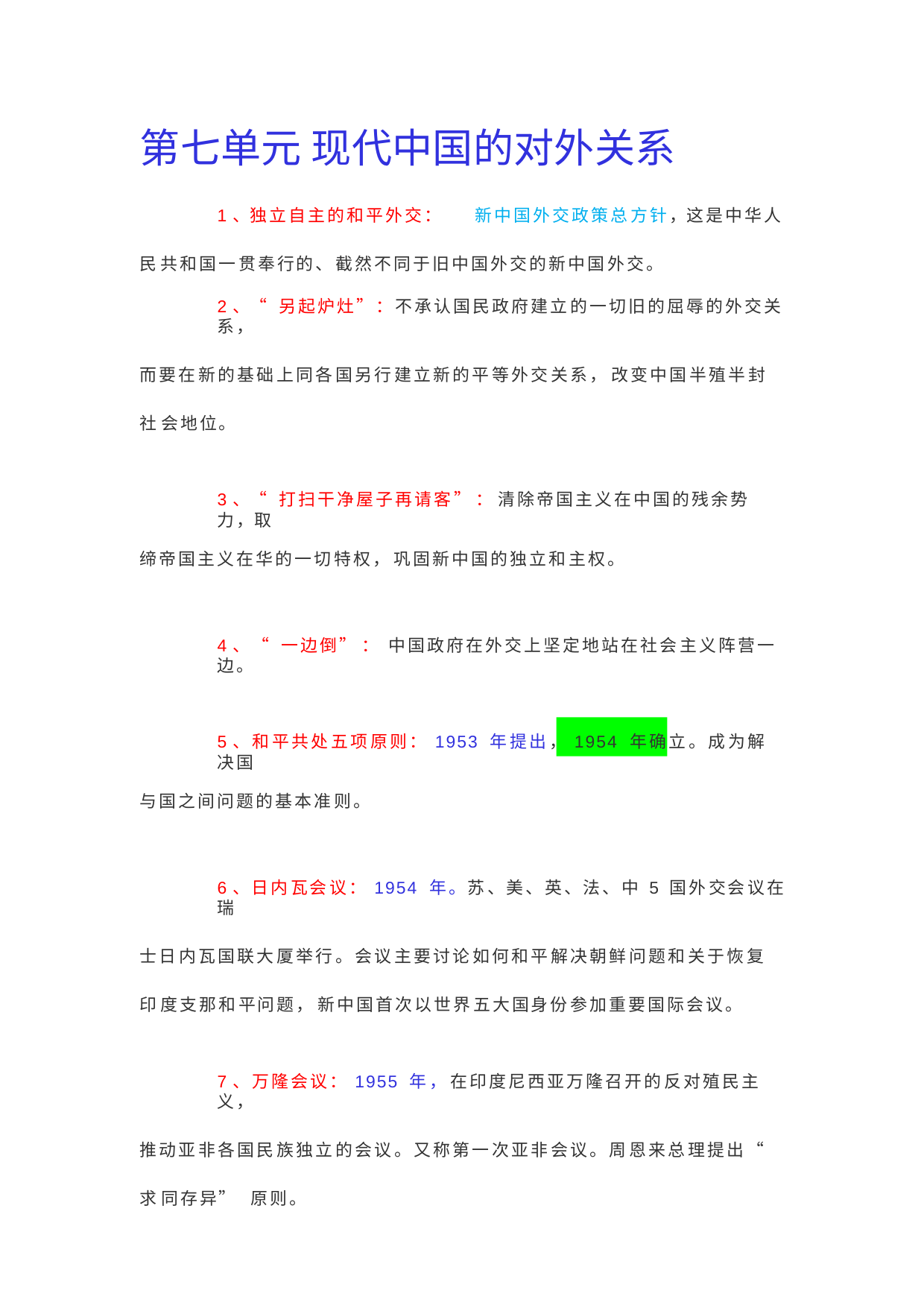

# 第七单元 现代中国的对外关系
1、独立自主的和平外交：	新中国外交政策总方针，这是中华人民 共和国一贯奉行的、截然不同于旧中国外交的新中国外交。
2、“ 另起炉灶”：不承认国民政府建立的一切旧的屈辱的外交关系，
而要在新的基础上同各国另行建立新的平等外交关系， 改变中国半殖半封社 会地位。
3、“ 打扫干净屋子再请客”：清除帝国主义在中国的残余势力，取

缔帝国主义在华的一切特权， 巩固新中国的独立和主权。
4、“ 一边倒”： 中国政府在外交上坚定地站在社会主义阵营一边。

5、和平共处五项原则： 1953 年提出， 1954 年确立。成为解决国

与国之间问题的基本准则。
6、日内瓦会议： 1954 年。苏、美、英、法、中 5 国外交会议在瑞
士日内瓦国联大厦举行。会议主要讨论如何和平解决朝鲜问题和关于恢复印 度支那和平问题， 新中国首次以世界五大国身份参加重要国际会议。
7、万隆会议： 1955 年， 在印度尼西亚万隆召开的反对殖民主义，
推动亚非各国民族独立的会议。又称第一次亚非会议。周恩来总理提出“ 求 同存异” 原则。